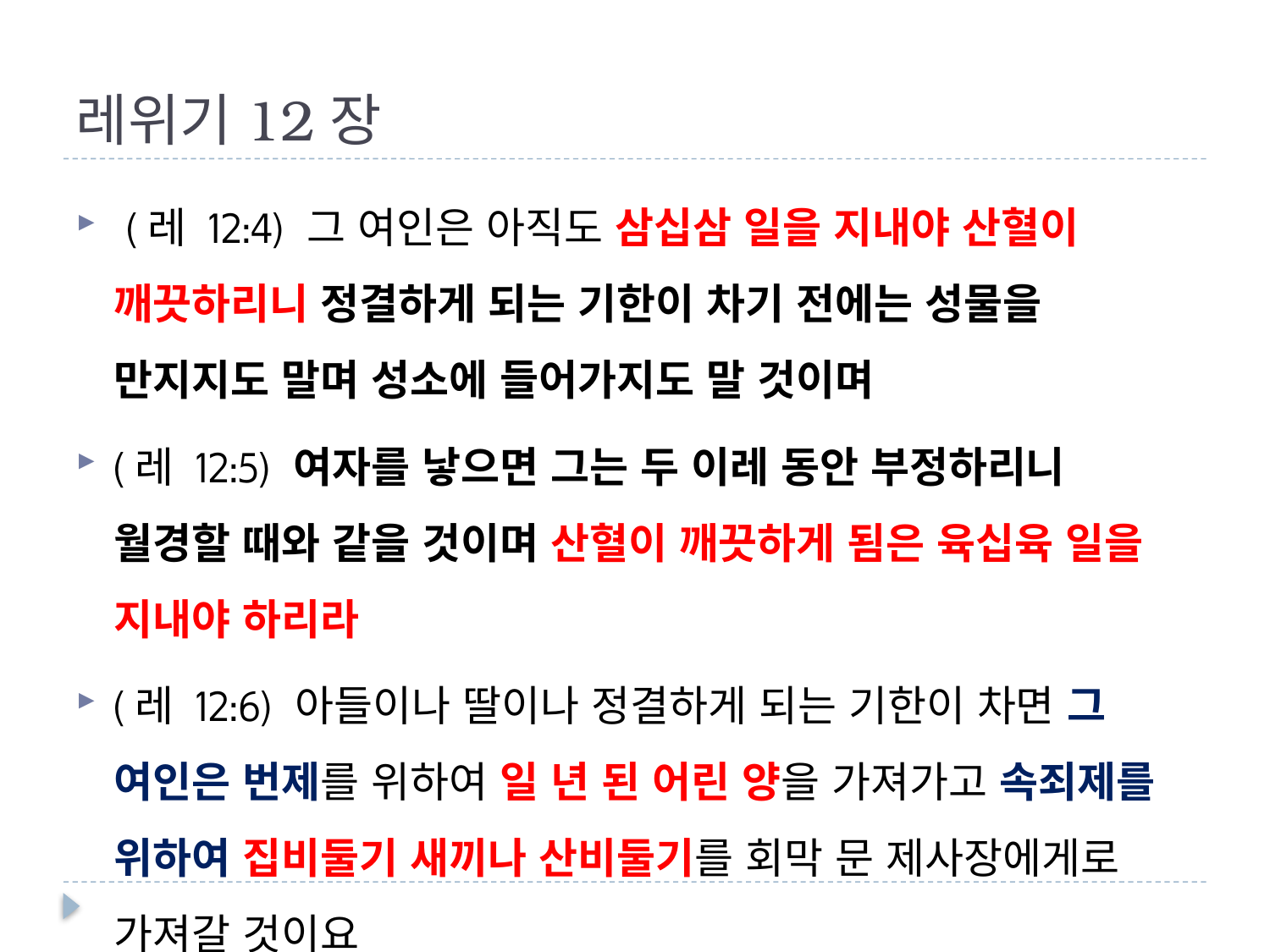

# 레위기12장
 (레 12:4) 그 여인은 아직도 삼십삼 일을 지내야 산혈이 깨끗하리니 정결하게 되는 기한이 차기 전에는 성물을 만지지도 말며 성소에 들어가지도 말 것이며
(레 12:5) 여자를 낳으면 그는 두 이레 동안 부정하리니 월경할 때와 같을 것이며 산혈이 깨끗하게 됨은 육십육 일을 지내야 하리라
(레 12:6) 아들이나 딸이나 정결하게 되는 기한이 차면 그 여인은 번제를 위하여 일 년 된 어린 양을 가져가고 속죄제를 위하여 집비둘기 새끼나 산비둘기를 회막 문 제사장에게로 가져갈 것이요